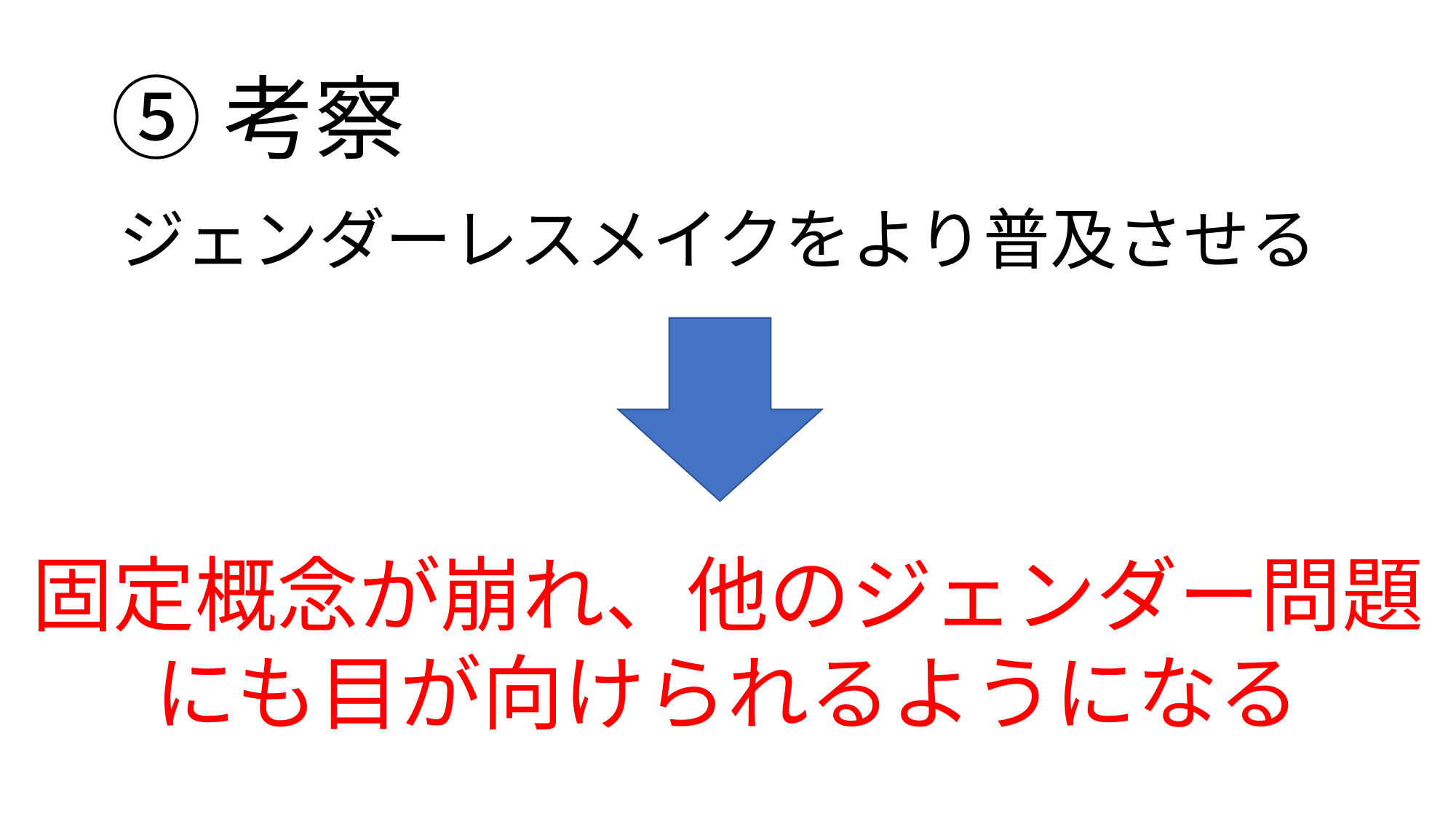

# ⑤考察
ジェンダーレスメイクをより普及させる

固定概念が崩れ、他のジェンダー問題にも目が向けられるようになる